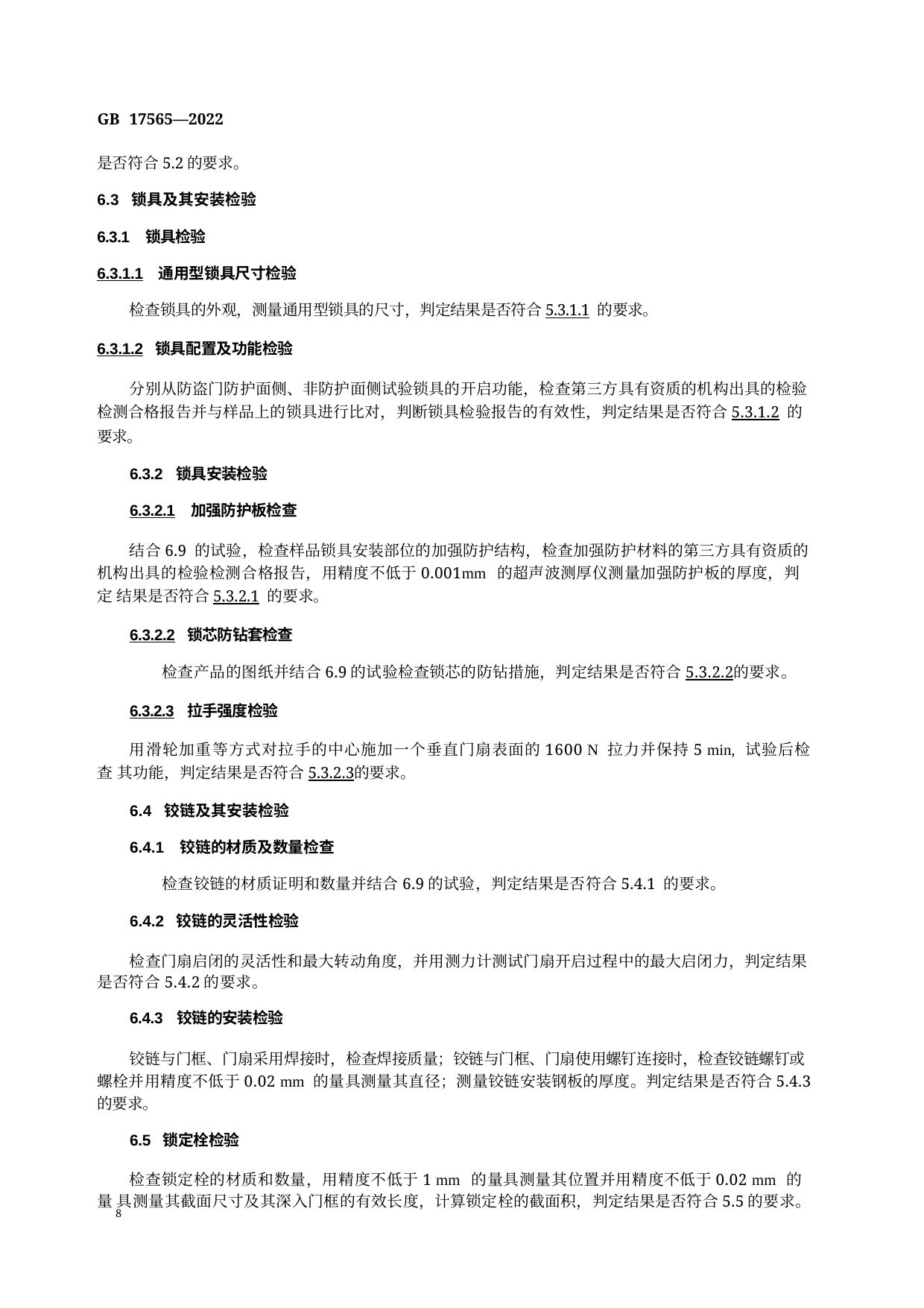

GB 17565—2022

是否符合5.2的要求。
6.3  锁具及其安装检验
6.3.1 锁具检验
6.3.1.1 通用型锁具尺寸检验
检查锁具的外观，测量通用型锁具的尺寸，判定结果是否符合5.3.1.1 的要求。
6.3.1.2  锁具配置及功能检验
分别从防盗门防护面侧、非防护面侧试验锁具的开启功能，检查第三方具有资质的机构出具的检验 检测合格报告并与样品上的锁具进行比对，判断锁具检验报告的有效性，判定结果是否符合5.3.1.2 的 要求。
6.3.2  锁具安装检验
6.3.2.1 加强防护板检查
结合6.9 的试验，检查样品锁具安装部位的加强防护结构，检查加强防护材料的第三方具有资质的 机构出具的检验检测合格报告，用精度不低于0.001mm 的超声波测厚仪测量加强防护板的厚度，判定 结果是否符合5.3.2.1 的要求。
6.3.2.2  锁芯防钻套检查
检查产品的图纸并结合6.9的试验检查锁芯的防钻措施，判定结果是否符合5.3.2.2的要求。
6.3.2.3  拉手强度检验
用滑轮加重等方式对拉手的中心施加一个垂直门扇表面的1600 N 拉力并保持5 min, 试验后检查 其功能，判定结果是否符合5.3.2.3的要求。
6.4  铰链及其安装检验
6.4.1 铰链的材质及数量检查
检查铰链的材质证明和数量并结合6.9的试验，判定结果是否符合5.4.1 的要求。
6.4.2  铰链的灵活性检验
检查门扇启闭的灵活性和最大转动角度，并用测力计测试门扇开启过程中的最大启闭力，判定结果 是否符合5.4.2的要求。
6.4.3  铰链的安装检验
铰链与门框、门扇采用焊接时，检查焊接质量；铰链与门框、门扇使用螺钉连接时，检查铰链螺钉或 螺栓并用精度不低于0.02 mm 的量具测量其直径；测量铰链安装钢板的厚度。判定结果是否符合5.4.3 的要求。
6.5  锁定栓检验

检查锁定栓的材质和数量，用精度不低于1 mm 的量具测量其位置并用精度不低于0.02 mm 的量 具测量其截面尺寸及其深入门框的有效长度，计算锁定栓的截面积，判定结果是否符合5.5的要求。

8